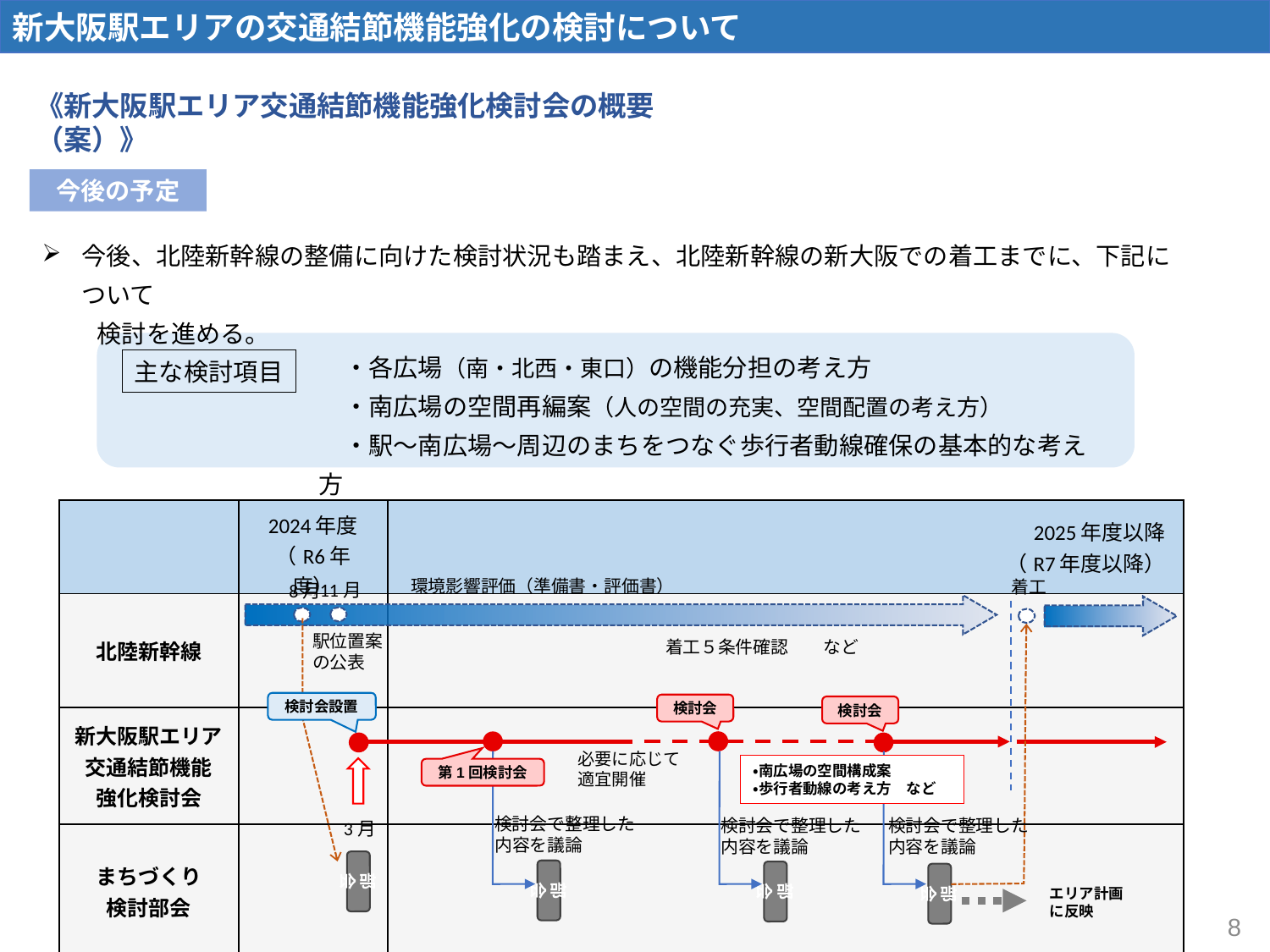

新大阪駅エリアの交通結節機能強化の検討について
資料２－１
《新大阪駅エリア交通結節機能強化検討会の概要（案）》
今後の予定
今後、北陸新幹線の整備に向けた検討状況も踏まえ、北陸新幹線の新大阪での着工までに、下記について
　　 検討を進める。

　・各広場（南・北西・東口）の機能分担の考え方
　・南広場の空間再編案（人の空間の充実、空間配置の考え方）
　・駅～南広場～周辺のまちをつなぐ歩行者動線確保の基本的な考え方
主な検討項目
|  | 2024年度 （R6年度） | 2025年度以降 （R7年度以降） |
| --- | --- | --- |
| 北陸新幹線 |  |  |
| 新大阪駅エリア 交通結節機能 強化検討会 |  |  |
| まちづくり 検討部会 |  |  |
環境影響評価（準備書・評価書）
着工
11月
8月

駅位置案
の公表
着工５条件確認　　など
検討会設置
検討会
検討会

必要に応じて適宜開催

・南広場の空間構成案
・歩行者動線の考え方　など

第1回検討会
検討会で整理した
内容を議論
検討会で整理した
内容を議論
検討会で整理した
内容を議論
3月
部会
部会
部会
部会
エリア計画に反映
8